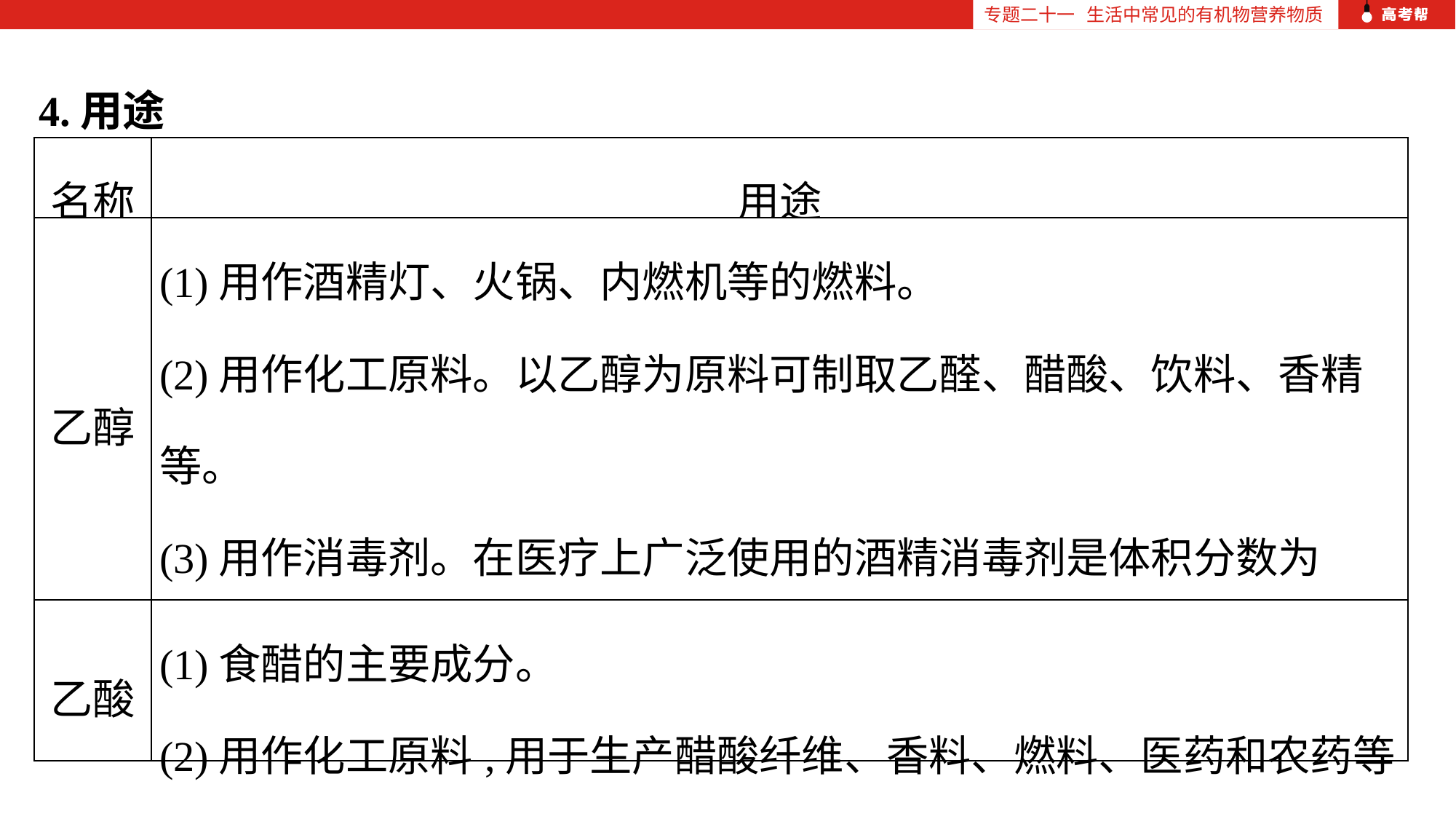

专题二十一   生活中常见的有机物营养物质
4.用途
| 名称 | 用途 |
| --- | --- |
| 乙醇 | (1)用作酒精灯、火锅、内燃机等的燃料。 (2)用作化工原料。以乙醇为原料可制取乙醛、醋酸、饮料、香精等。 (3)用作消毒剂。在医疗上广泛使用的酒精消毒剂是体积分数为75%的乙醇溶液,碘酒也是医疗上广泛使用的消毒剂 |
| 乙酸 | (1)食醋的主要成分。 (2)用作化工原料,用于生产醋酸纤维、香料、燃料、医药和农药等 |